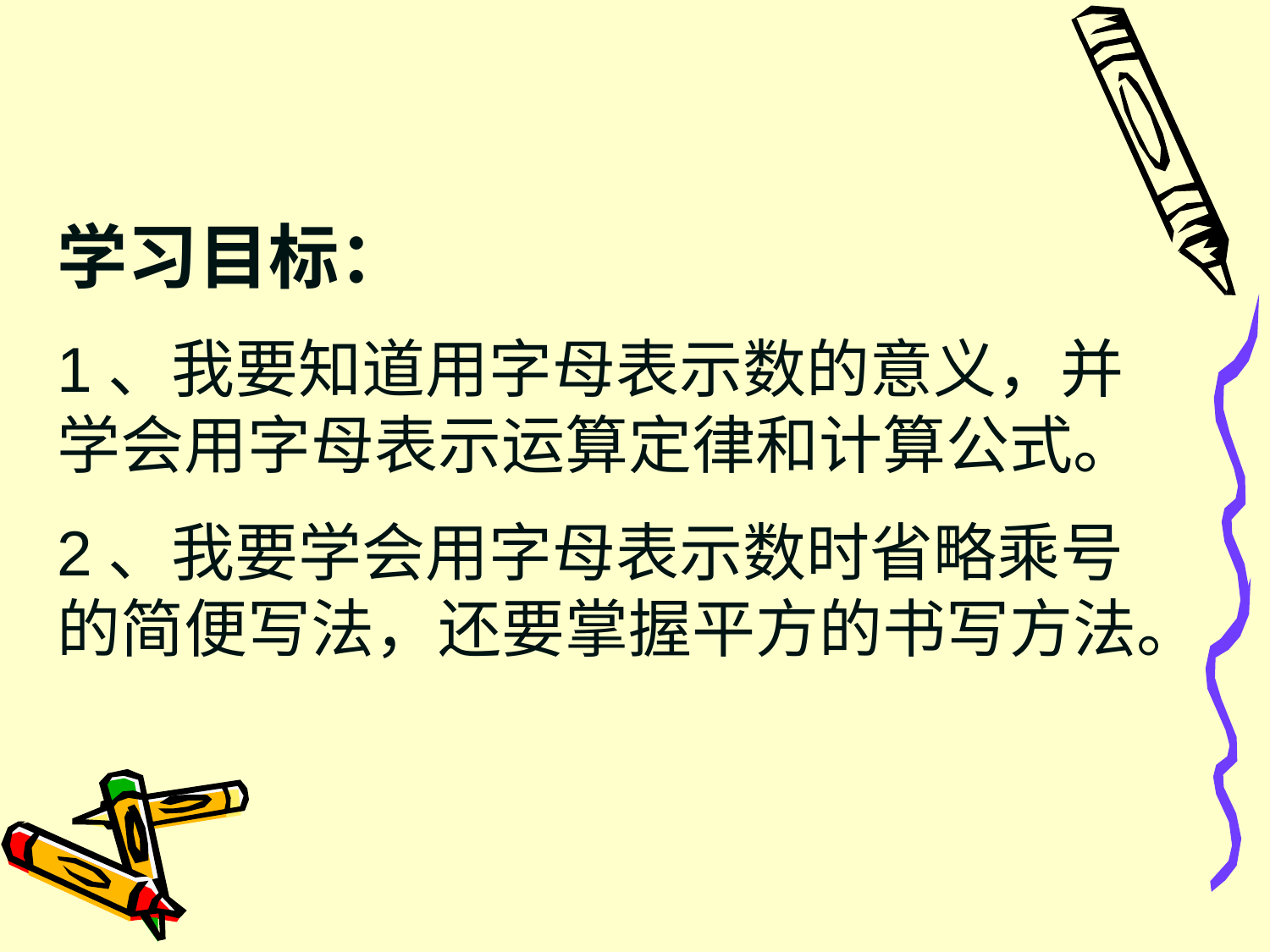

学习目标：
1、我要知道用字母表示数的意义，并学会用字母表示运算定律和计算公式。
2、我要学会用字母表示数时省略乘号的简便写法，还要掌握平方的书写方法。